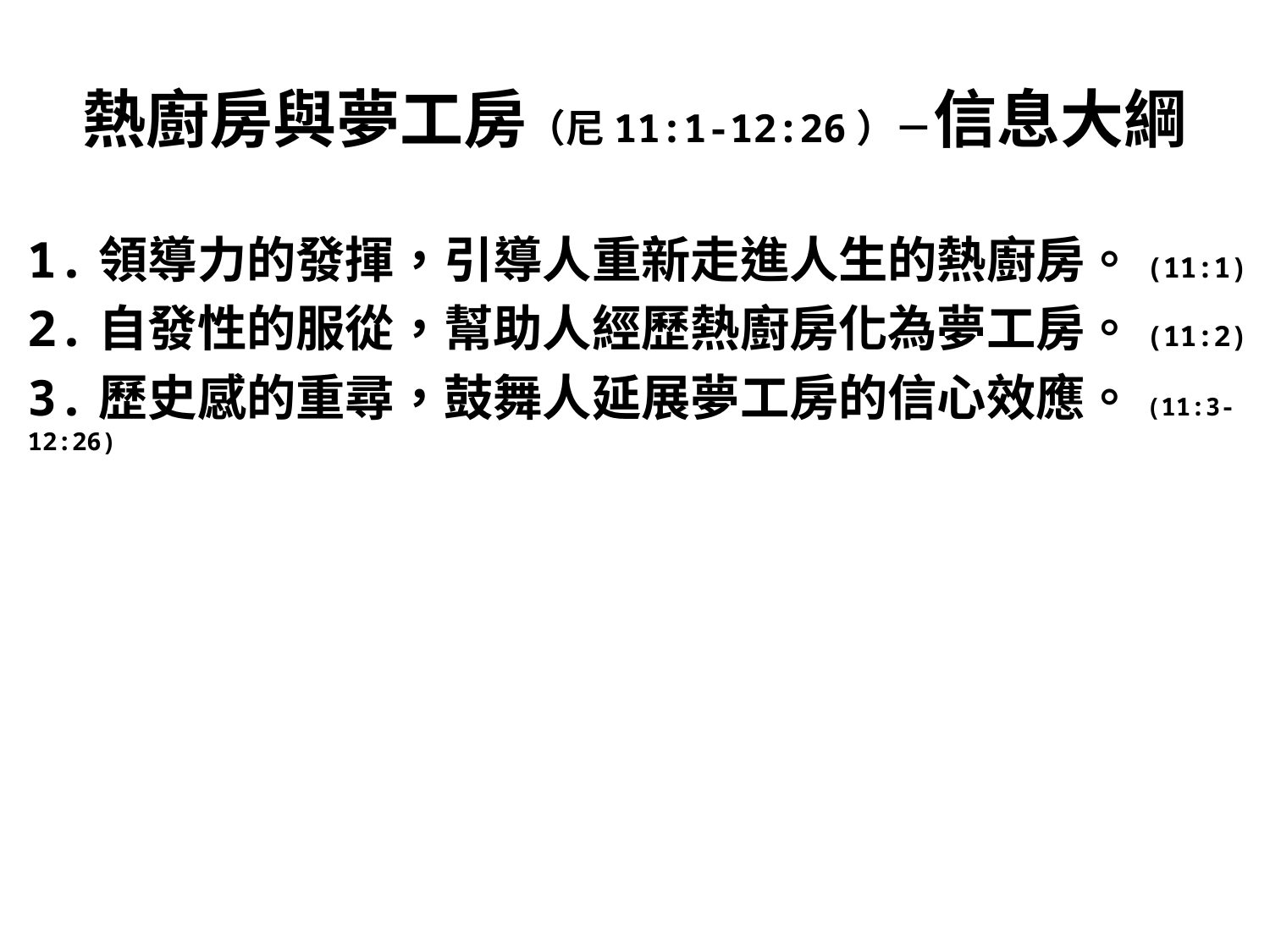

# 熱廚房與夢工房（尼11:1-12:26）－信息大綱
1.領導力的發揮，引導人重新走進人生的熱廚房。(11:1)
2.自發性的服從，幫助人經歷熱廚房化為夢工房。(11:2)
3.歷史感的重尋，鼓舞人延展夢工房的信心效應。(11:3-12:26)